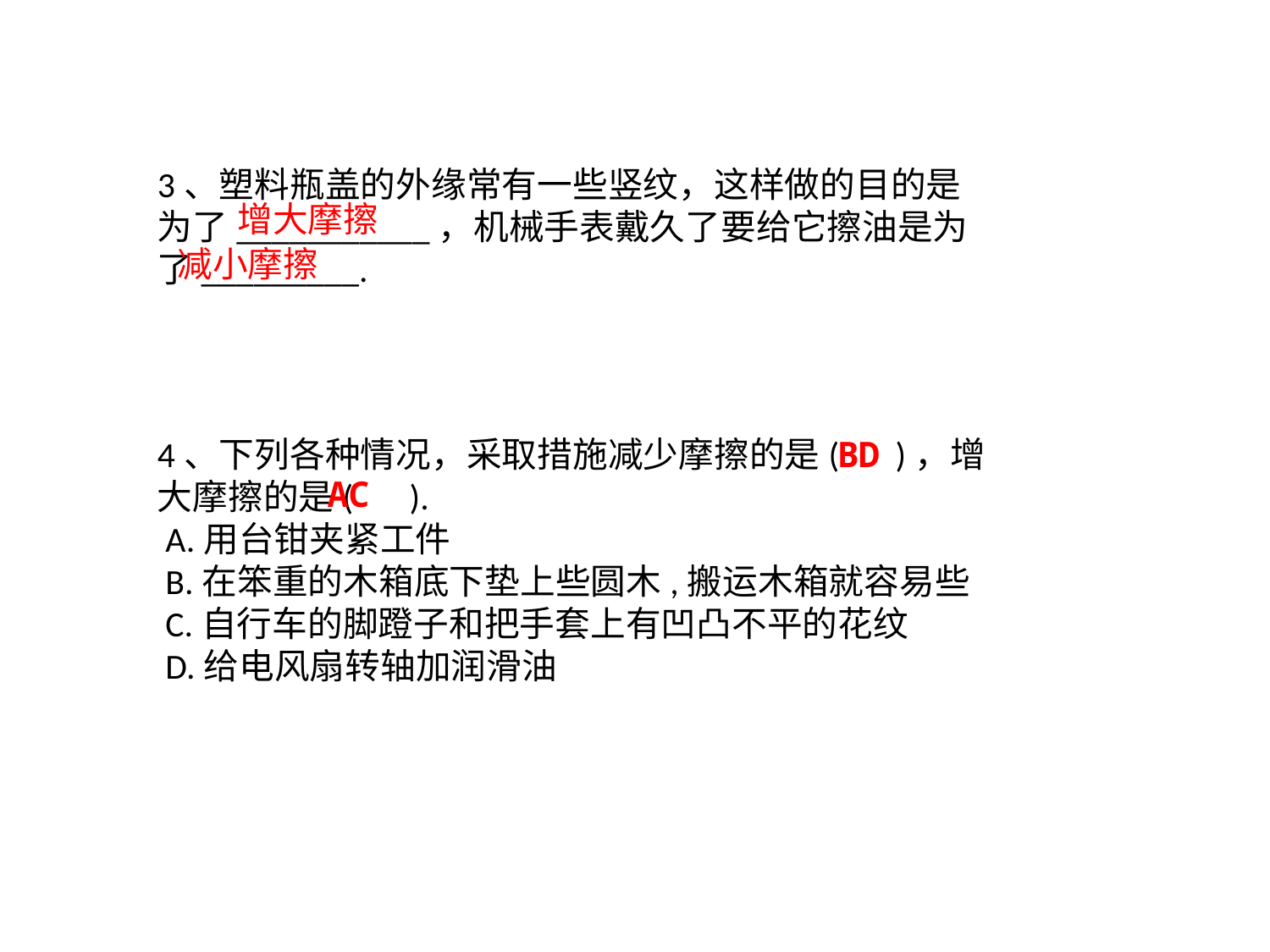

3、塑料瓶盖的外缘常有一些竖纹，这样做的目的是为了___________，机械手表戴久了要给它擦油是为了_________.
增大摩擦
减小摩擦
4、下列各种情况，采取措施减少摩擦的是(       )，增大摩擦的是(       ).
 A.用台钳夹紧工件
 B.在笨重的木箱底下垫上些圆木,搬运木箱就容易些
 C.自行车的脚蹬子和把手套上有凹凸不平的花纹
 D.给电风扇转轴加润滑油
BD
AC